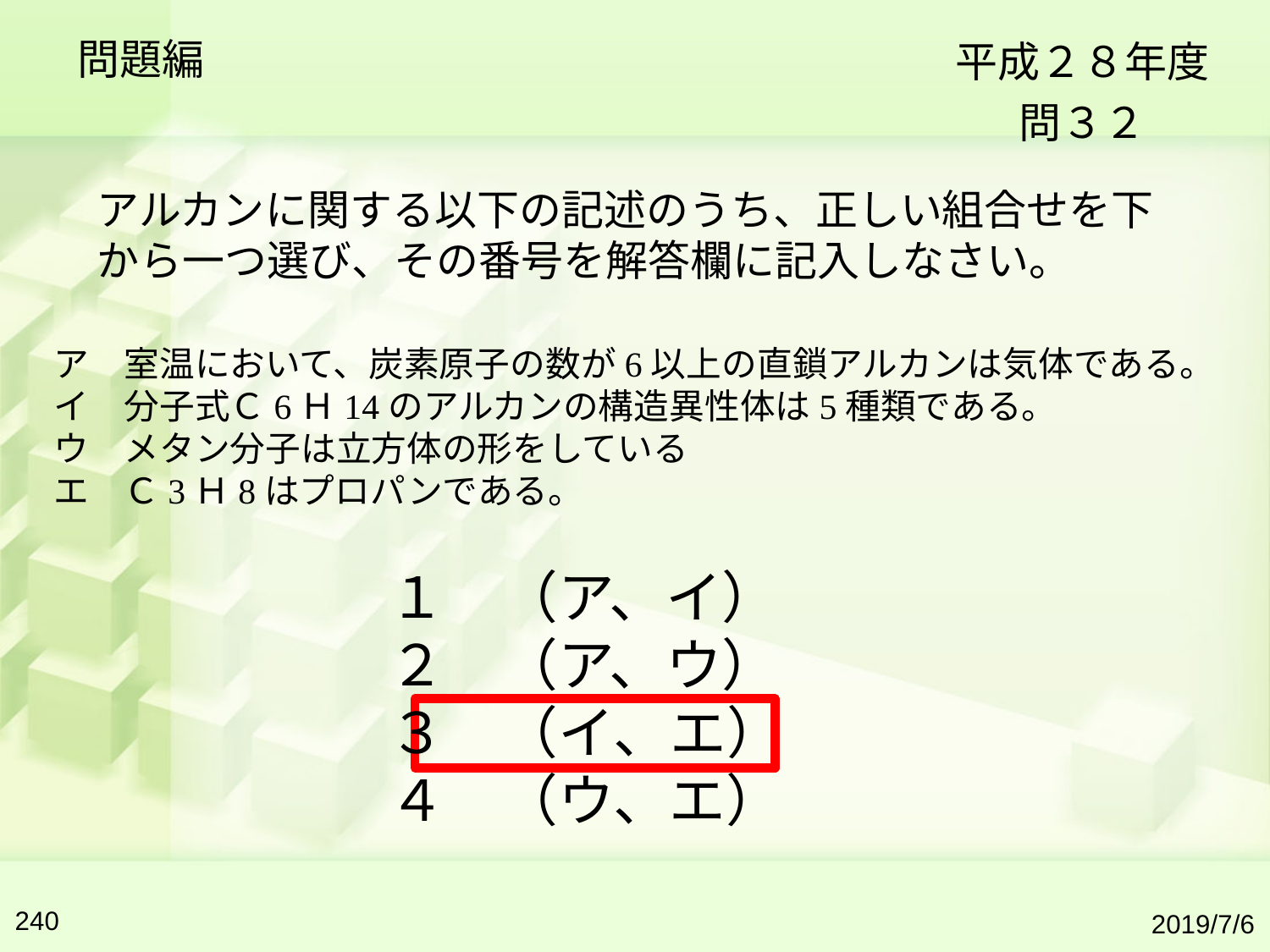

問題編
平成２８年度
問３２
アルカンに関する以下の記述のうち、正しい組合せを下から一つ選び、その番号を解答欄に記入しなさい。
ア　室温において、炭素原子の数が6以上の直鎖アルカンは気体である。
イ　分子式Ｃ6Ｈ14のアルカンの構造異性体は5種類である。
ウ　メタン分子は立方体の形をしている
エ　Ｃ3Ｈ8はプロパンである。
１　（ア、イ）
２　（ア、ウ）
３　（イ、エ）
４　（ウ、エ）

240
2019/7/6